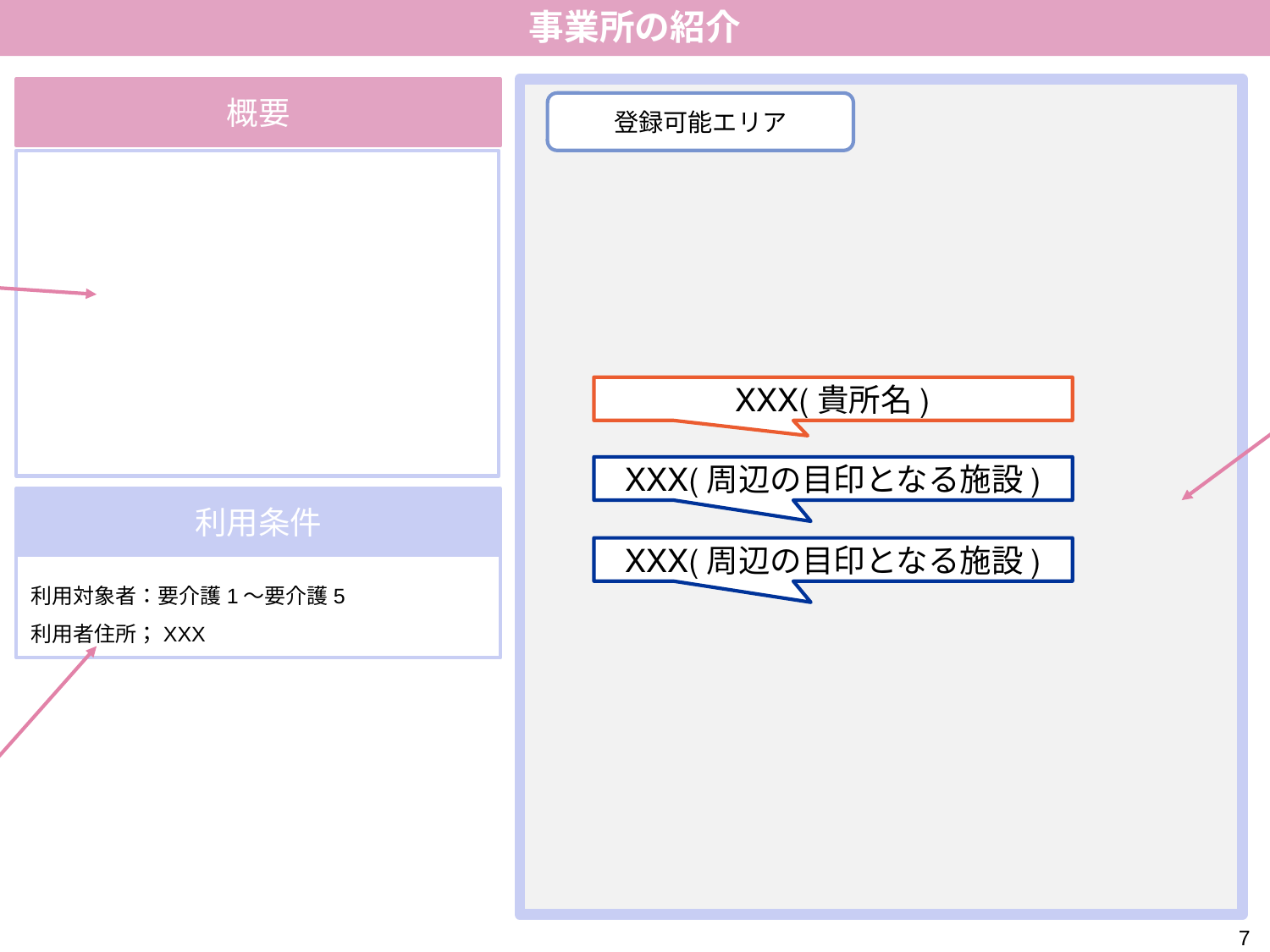

概要には貴所の概要を記載してください。例としては、以下のような情報を記載してください。
事業所名、管理者名、住所、電話番号、設立年月日、利用者定員(通い定員、泊まり定員分けて記載)

文字を入れたい
(1)上部“挿入”リボンから“テキストボックス”を押します
(2)横書きを選択します
(3)文字を入力したい場所へカーソルを移動させたのち、左クリックします。
(4)文字が入力できるようになります
推奨
事業所の紹介
概要

登録可能エリア
貴所の概要、利用条件、登録可能エリアマップを記載してください

こちらに貴所が利用者様を登録できる範囲の地図をこちらに添付ください。地図上に、貴所の場所に加えて、周辺で目印になるような施設の場所を強調するために、吹き出しを更新して、各施設を吹き出しの先で示せるように場所を調節してください

地図を張り付けたい
(1)上部リボンのある挿入ボタンを押す
(2)画像を押す
(3)貼り付けたい写真を選択して挿入ボタンを押す
(4)スライドに張り付けられた写真を配置したい場所に移動させる
(5)大きさを変更する場合は、写真四つ角のいずれかを、Shift+altキーを押しながら大きさを調節する
※張り付ける地図はあらかじめ、登録可能エリアをペンで囲ったのち、データ化することをお勧めします。

XXXを修正したい
(1)XXX上部にカーソルを合わせて、左クリックします
(2)修正可能となるので、”backspace”ボタンを押してXXXを削除したのち、上書きしてください
XXX(貴所名)
XXX(周辺の目印となる施設)
利用条件
XXX(周辺の目印となる施設)
利用対象者：要介護1〜要介護5
利用者住所；XXX
利用対象者条件で要介護1~要介護5以外にある場合は追記ください
貴所が利用者様を登録できる住所を記載ください(例：XX市全域、XX区(一部応相談エリアあり)等)

XXXを修正したい
(1)XXX上部にカーソルを合わせて、左クリックします
(2)修正可能となるので、”backspace”ボタンを押してXXXを削除したのち、上書きしてください
7